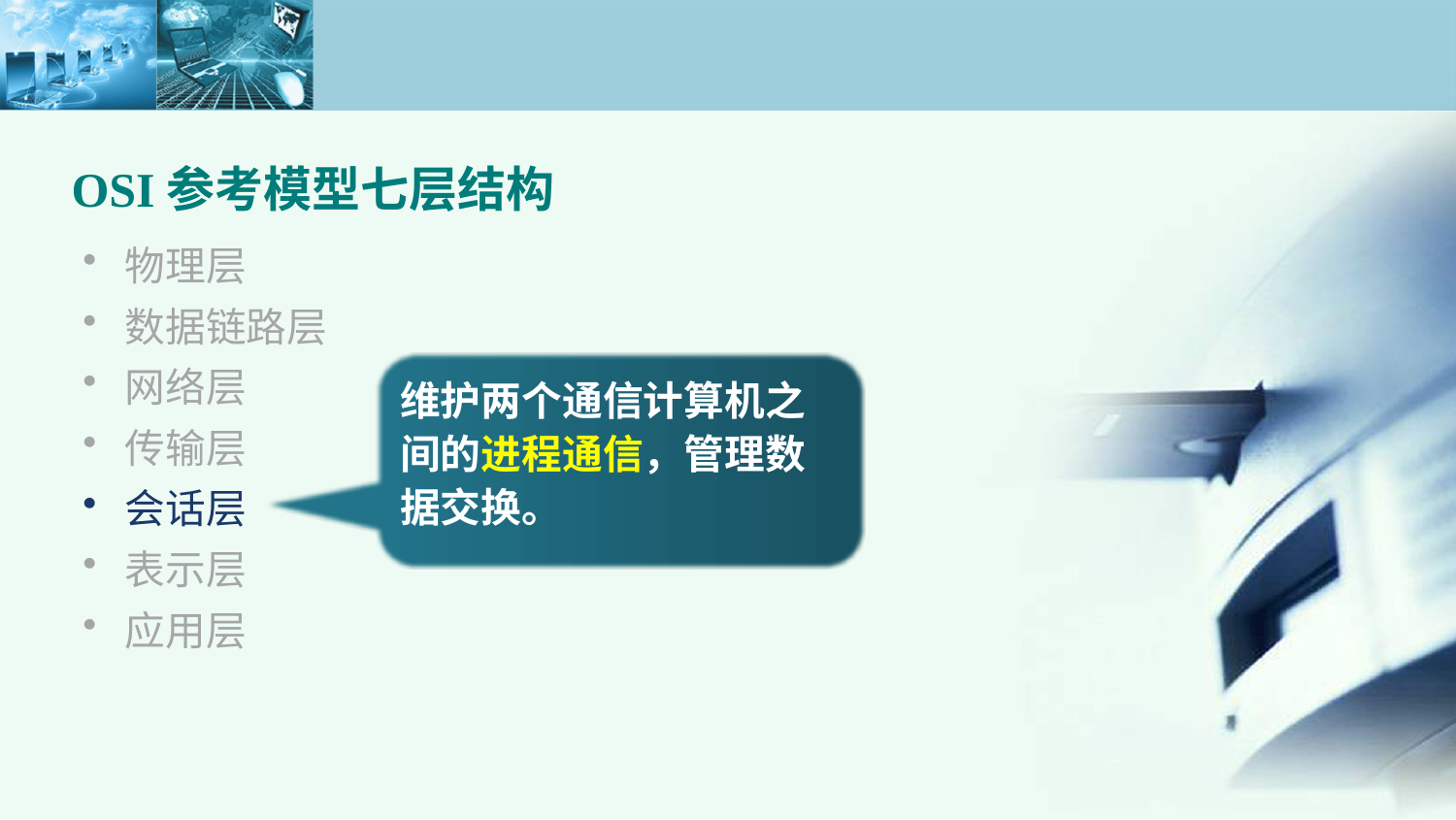

OSI参考模型七层结构
物理层
数据链路层
网络层
传输层
会话层
表示层
应用层
维护两个通信计算机之间的进程通信，管理数据交换。